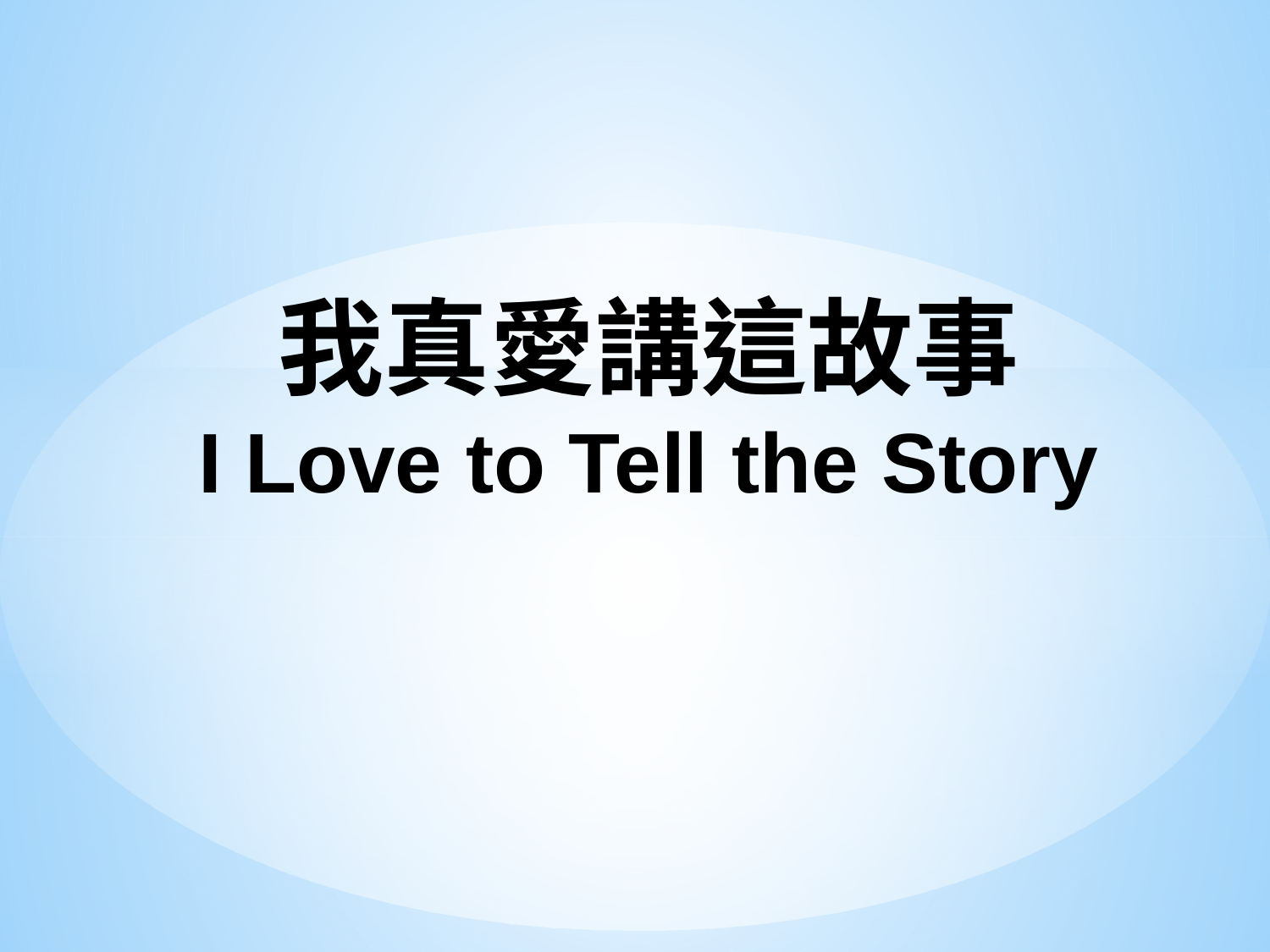

# 我真愛講這故事 I Love to Tell the Story